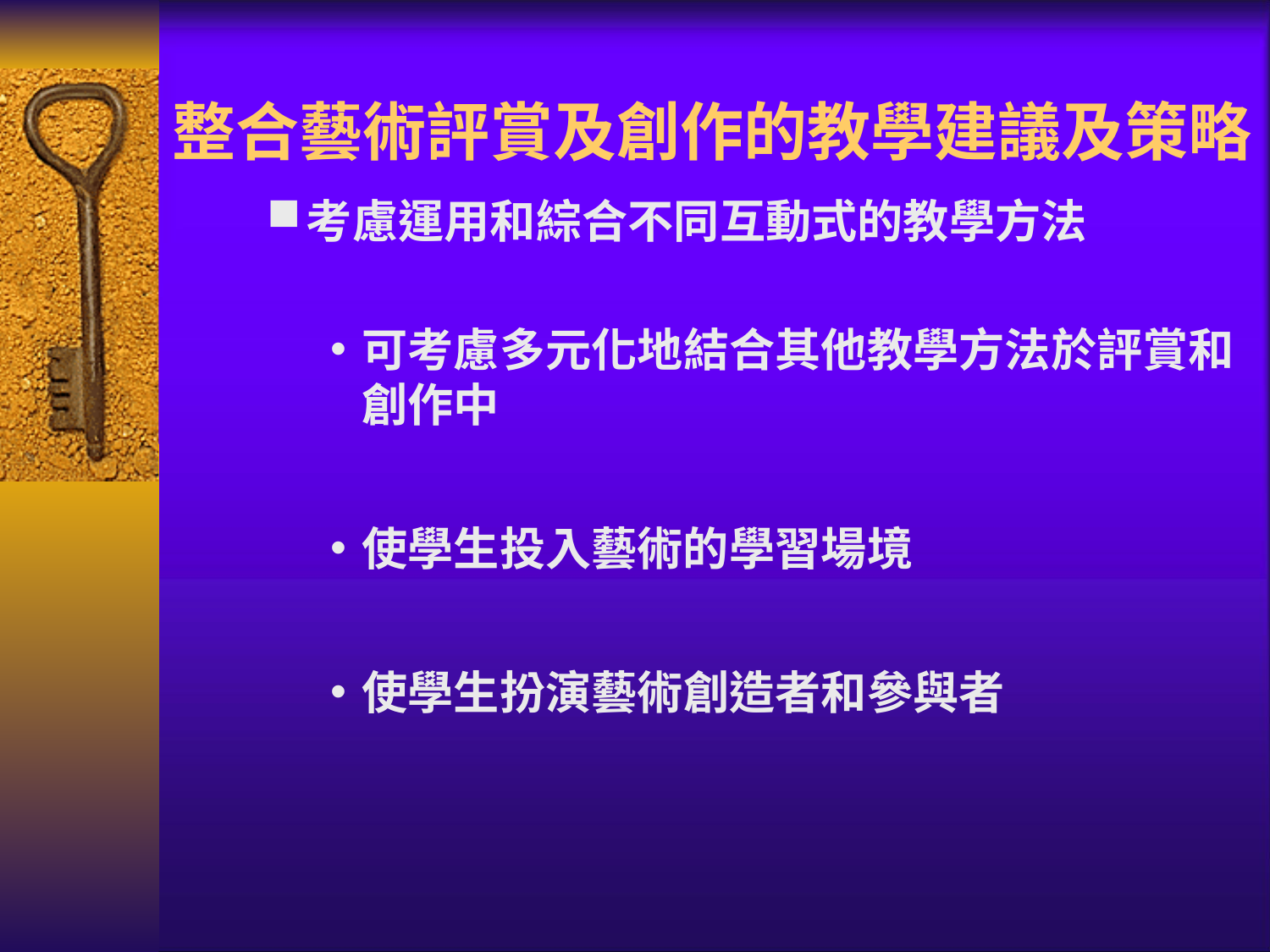

整合藝術評賞及創作的教學建議及策略
考慮運用和綜合不同互動式的教學方法

可考慮多元化地結合其他教學方法於評賞和創作中

使學生投入藝術的學習場境

使學生扮演藝術創造者和參與者